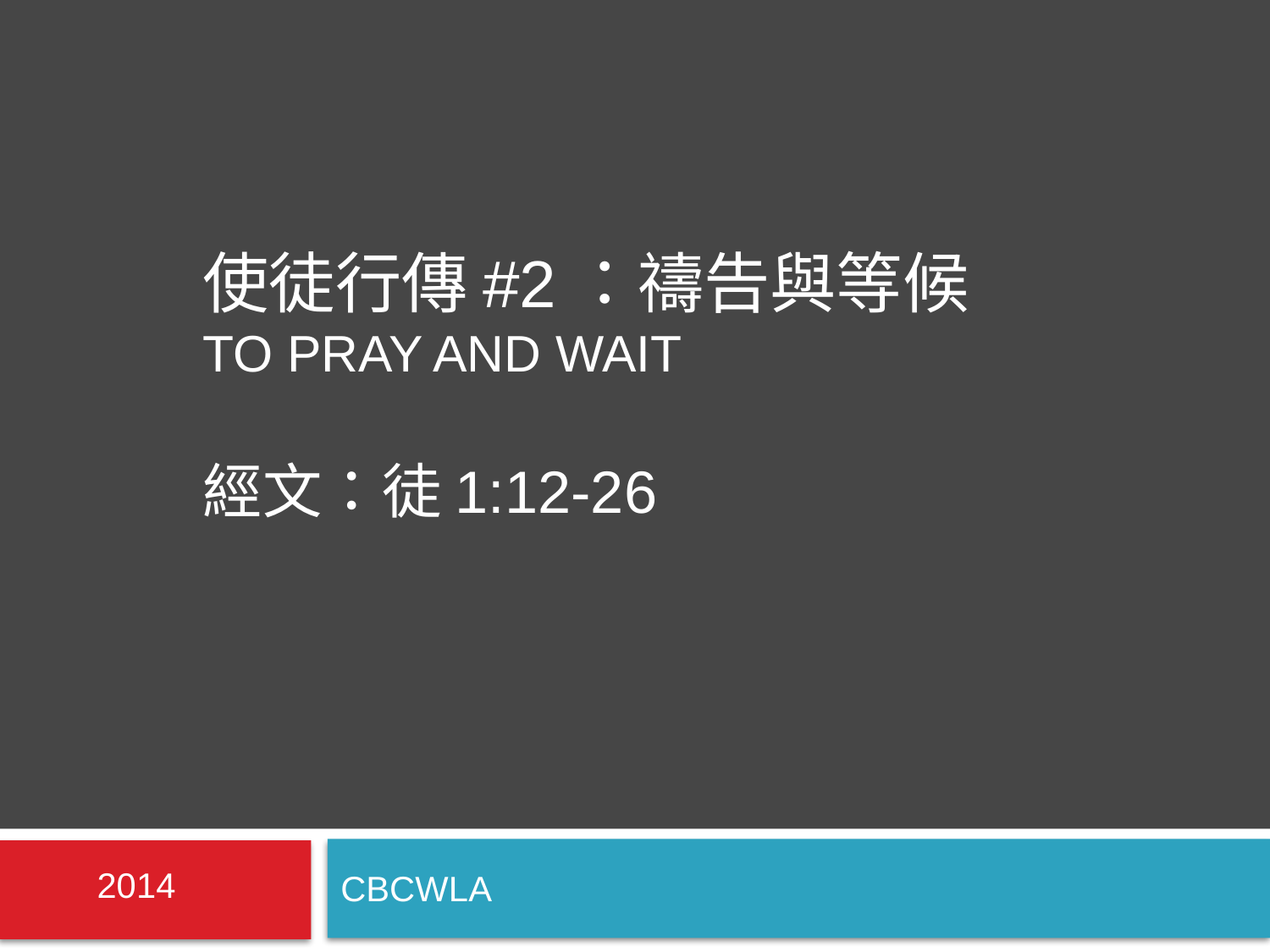

# 使徒行傳#2：禱告與等候 To Pray AND Wait 經文：徒1:12-26
CBCWLA
2014